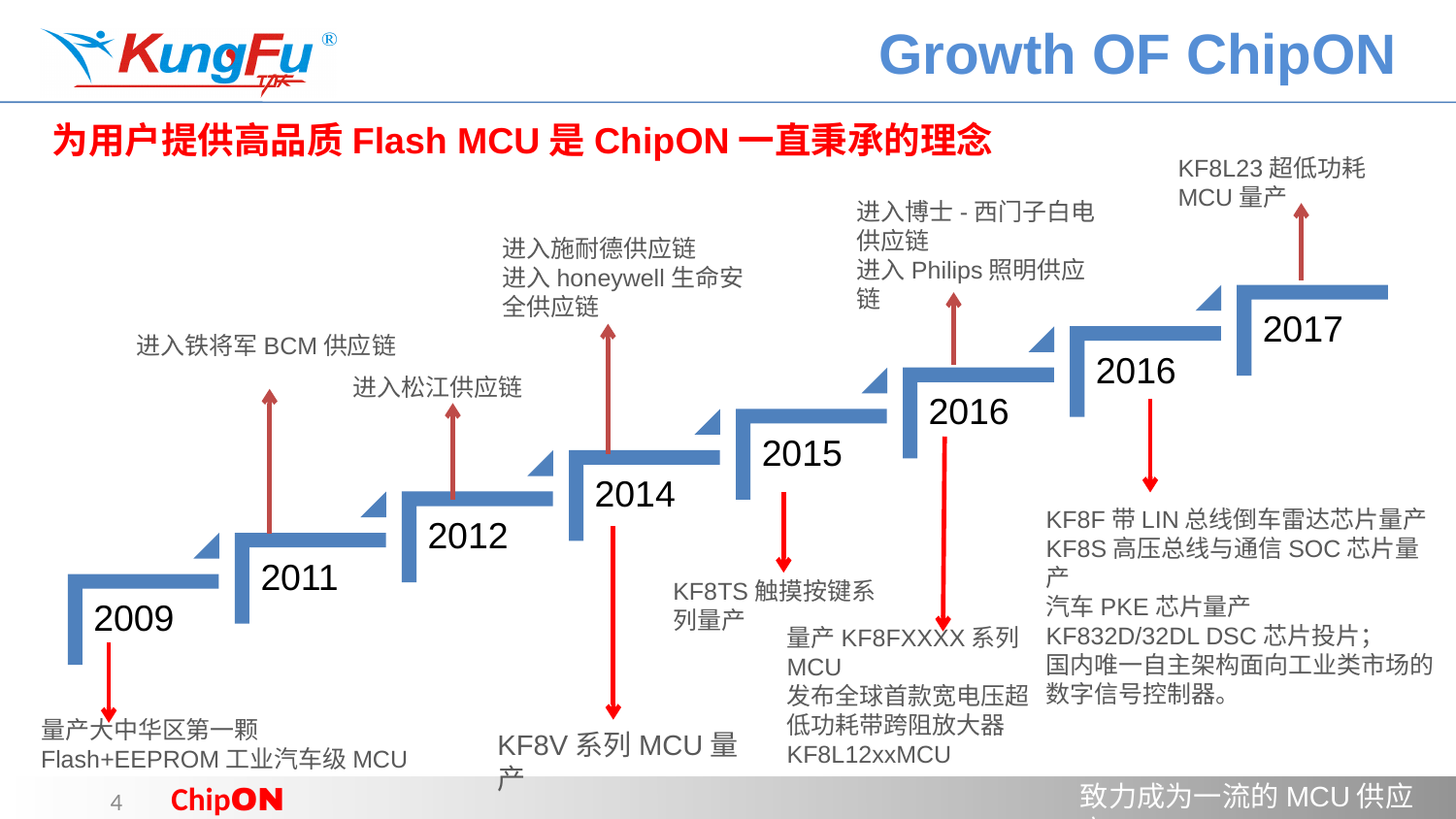

# Growth OF ChipON
为用户提供高品质Flash MCU是ChipON一直秉承的理念
KF8L23超低功耗MCU量产
进入博士-西门子白电供应链
进入Philips照明供应链
进入施耐德供应链
进入honeywell生命安全供应链

2009
2011
2012
2014
2015
2016
2016
2017
进入铁将军BCM供应链
进入松江供应链
KF8F带LIN总线倒车雷达芯片量产
KF8S高压总线与通信SOC芯片量产
汽车PKE芯片量产
KF832D/32DL DSC芯片投片；
国内唯一自主架构面向工业类市场的数字信号控制器。

KF8TS触摸按键系列量产
量产KF8FXXXX系列MCU
发布全球首款宽电压超低功耗带跨阻放大器KF8L12xxMCU

量产大中华区第一颗Flash+EEPROM工业汽车级MCU
KF8V系列MCU量产
4